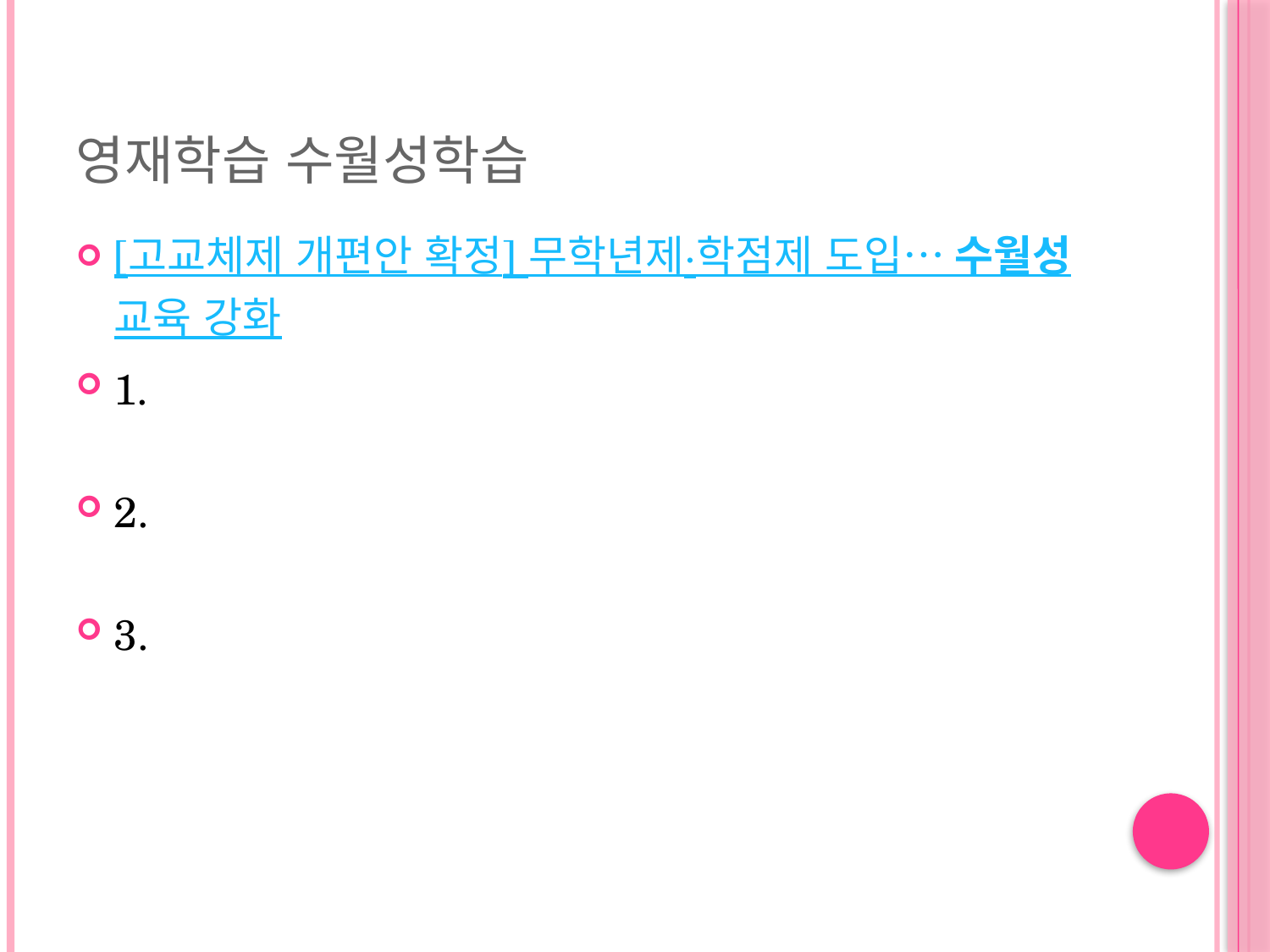

# 영재학습 수월성학습
[고교체제 개편안 확정] 무학년제·학점제 도입… 수월성교육 강화
1.

2.

3.